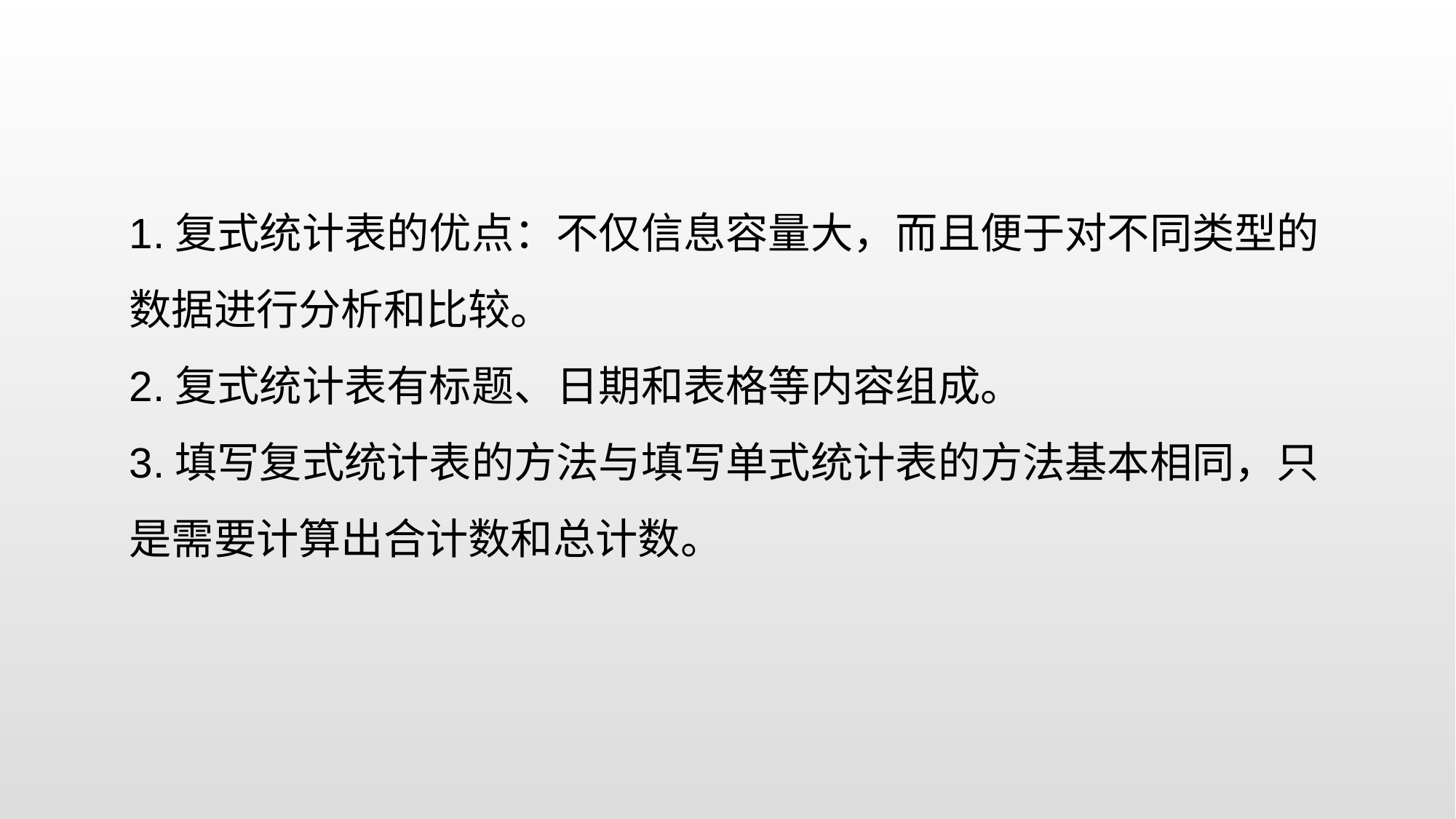

1.复式统计表的优点：不仅信息容量大，而且便于对不同类型的数据进行分析和比较。
2.复式统计表有标题、日期和表格等内容组成。
3.填写复式统计表的方法与填写单式统计表的方法基本相同，只是需要计算出合计数和总计数。